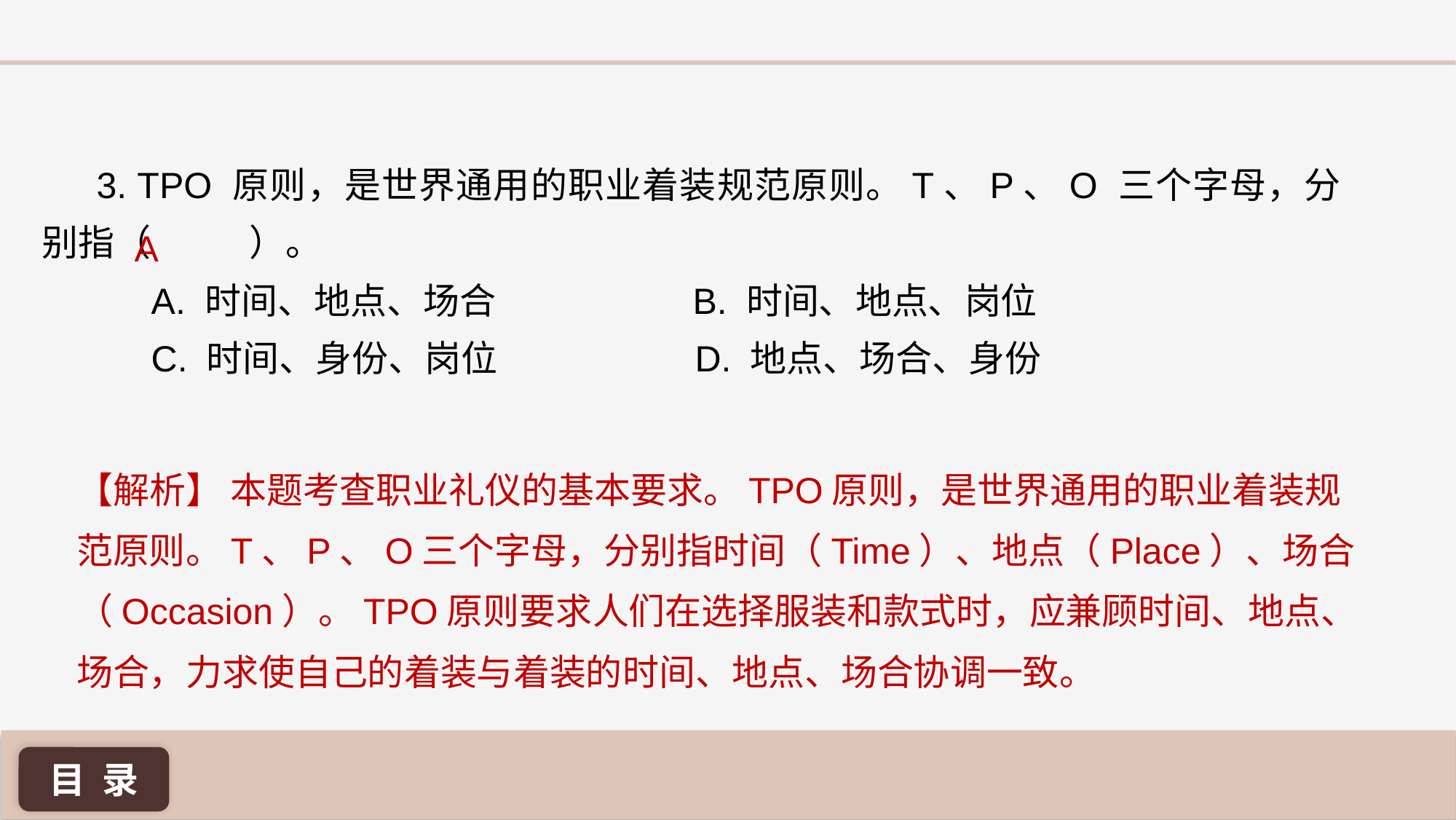

3. TPO 原则，是世界通用的职业着装规范原则。T、P、O 三个字母，分别指（            ）。
A. 时间、地点、场合                       B. 时间、地点、岗位
C. 时间、身份、岗位                       D. 地点、场合、身份
A
【解析】 本题考查职业礼仪的基本要求。TPO原则，是世界通用的职业着装规范原则。T、P、O三个字母，分别指时间（Time）、地点（Place）、场合（Occasion）。TPO原则要求人们在选择服装和款式时，应兼顾时间、地点、场合，力求使自己的着装与着装的时间、地点、场合协调一致。